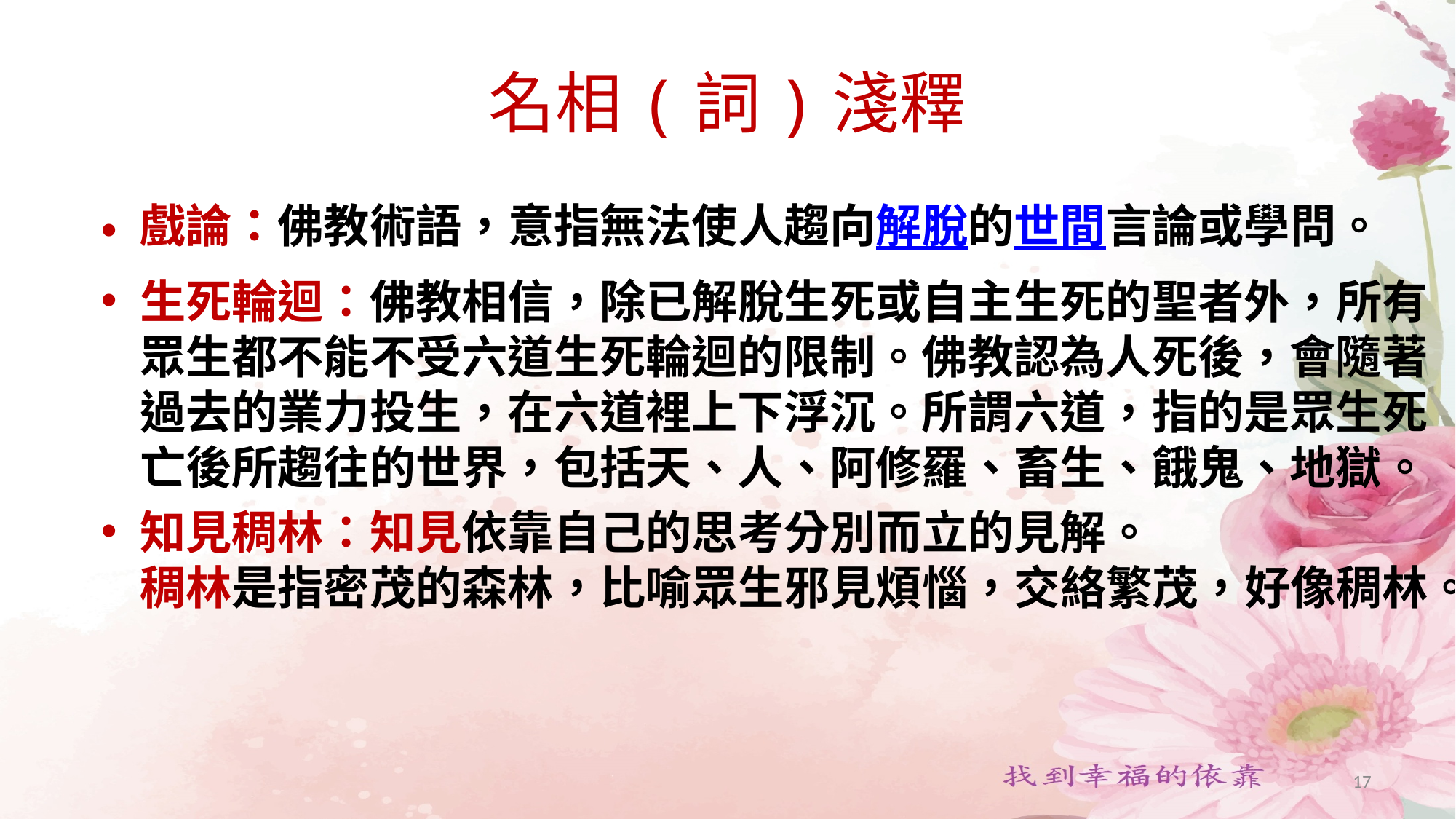

# 名相(詞)淺釋
戲論：佛教術語，意指無法使人趨向解脫的世間言論或學問。
生死輪迴：佛教相信，除已解脫生死或自主生死的聖者外，所有眾生都不能不受六道生死輪迴的限制。佛教認為人死後，會隨著過去的業力投生，在六道裡上下浮沉。所謂六道，指的是眾生死亡後所趨往的世界，包括天、人、阿修羅、畜生、餓鬼、地獄。
知見稠林：知見依靠自己的思考分別而立的見解。
稠林是指密茂的森林，比喻眾生邪見煩惱，交絡繁茂，好像稠林。

17